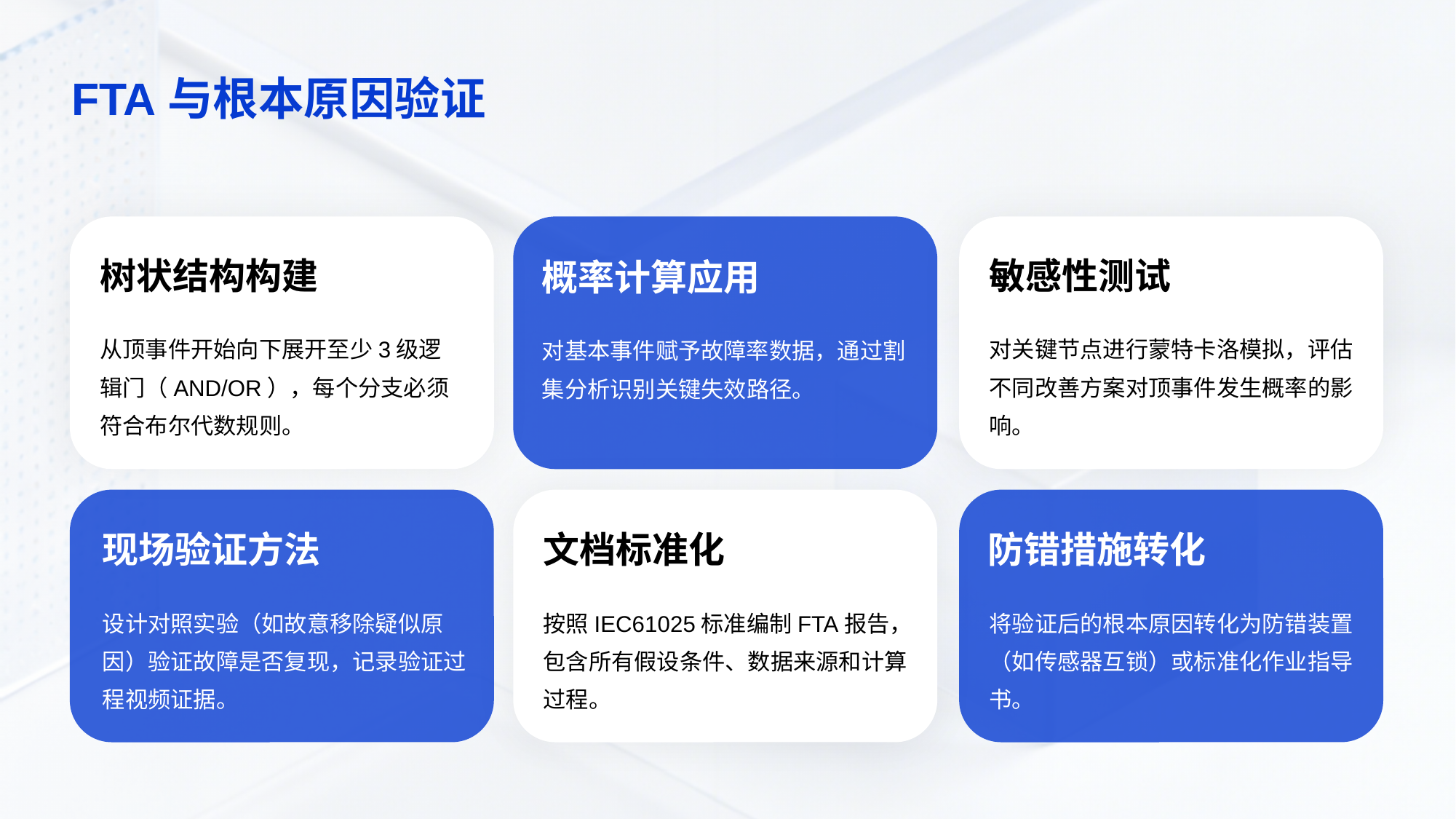

FTA与根本原因验证

树状结构构建
敏感性测试
概率计算应用
从顶事件开始向下展开至少3级逻辑门（AND/OR），每个分支必须符合布尔代数规则。
对关键节点进行蒙特卡洛模拟，评估不同改善方案对顶事件发生概率的影响。
对基本事件赋予故障率数据，通过割集分析识别关键失效路径。

现场验证方法
文档标准化
防错措施转化
设计对照实验（如故意移除疑似原因）验证故障是否复现，记录验证过程视频证据。
按照IEC61025标准编制FTA报告，包含所有假设条件、数据来源和计算过程。
将验证后的根本原因转化为防错装置（如传感器互锁）或标准化作业指导书。